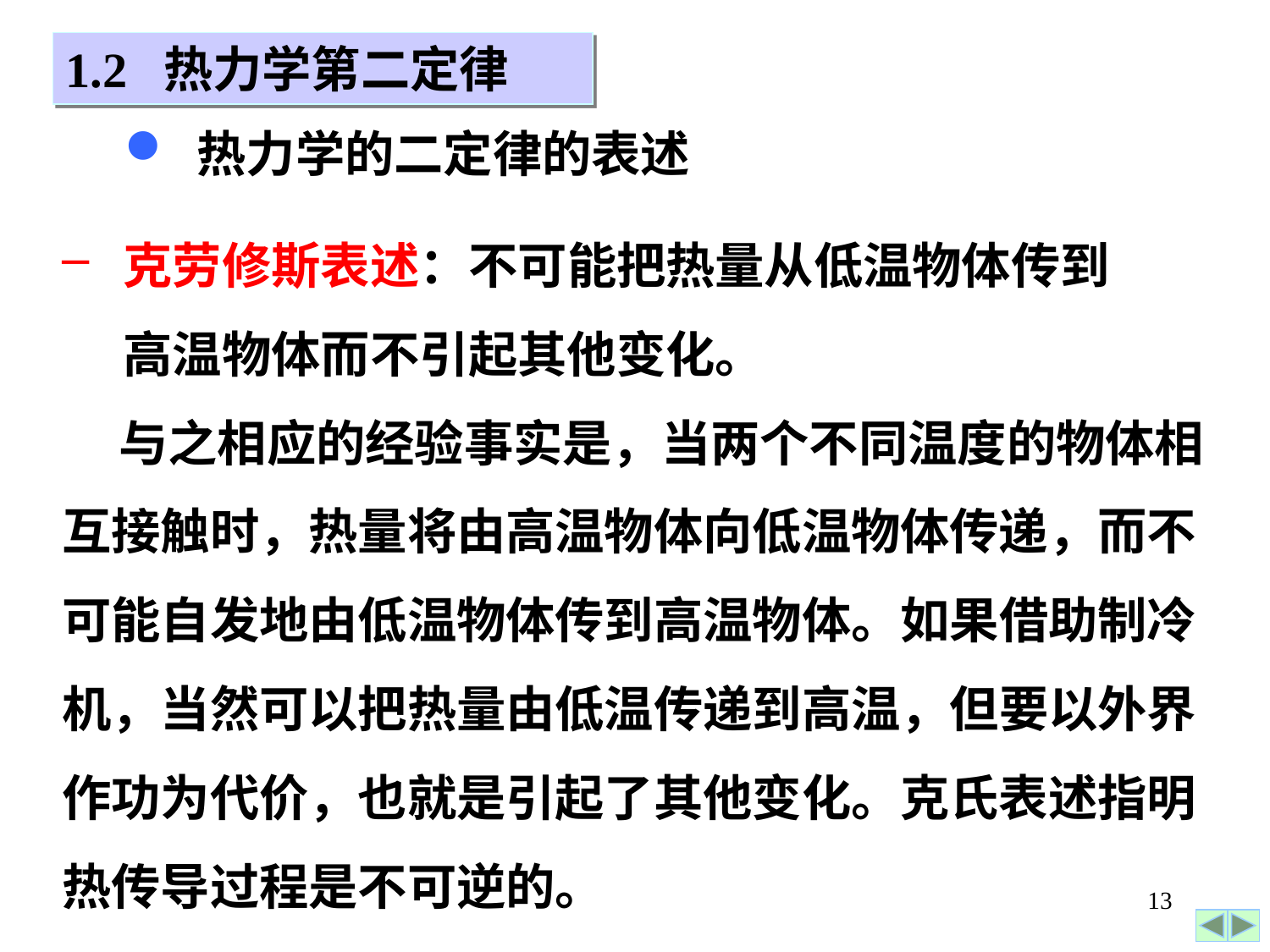

1.2  热力学第二定律
 热力学的二定律的表述
克劳修斯表述：不可能把热量从低温物体传到
高温物体而不引起其他变化。
    与之相应的经验事实是，当两个不同温度的物体相互接触时，热量将由高温物体向低温物体传递，而不可能自发地由低温物体传到高温物体。如果借助制冷机，当然可以把热量由低温传递到高温，但要以外界作功为代价，也就是引起了其他变化。克氏表述指明热传导过程是不可逆的。
13